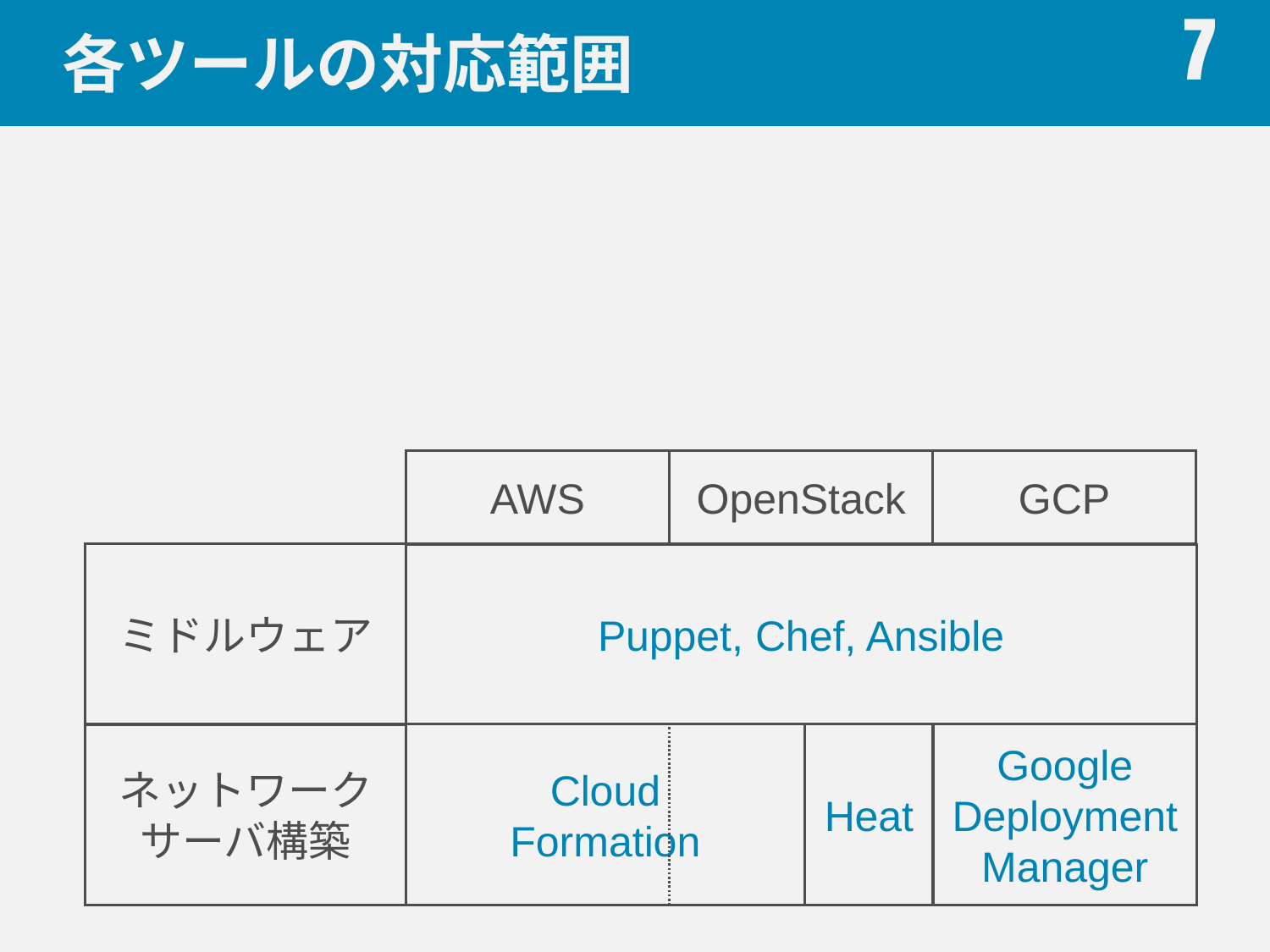

# 各ツールの対応範囲
 7
AWS
OpenStack
GCP
ミドルウェア
Puppet, Chef, Ansible
ネットワーク
サーバ構築
Heat
Google
Deployment
Manager
Cloud
Formation